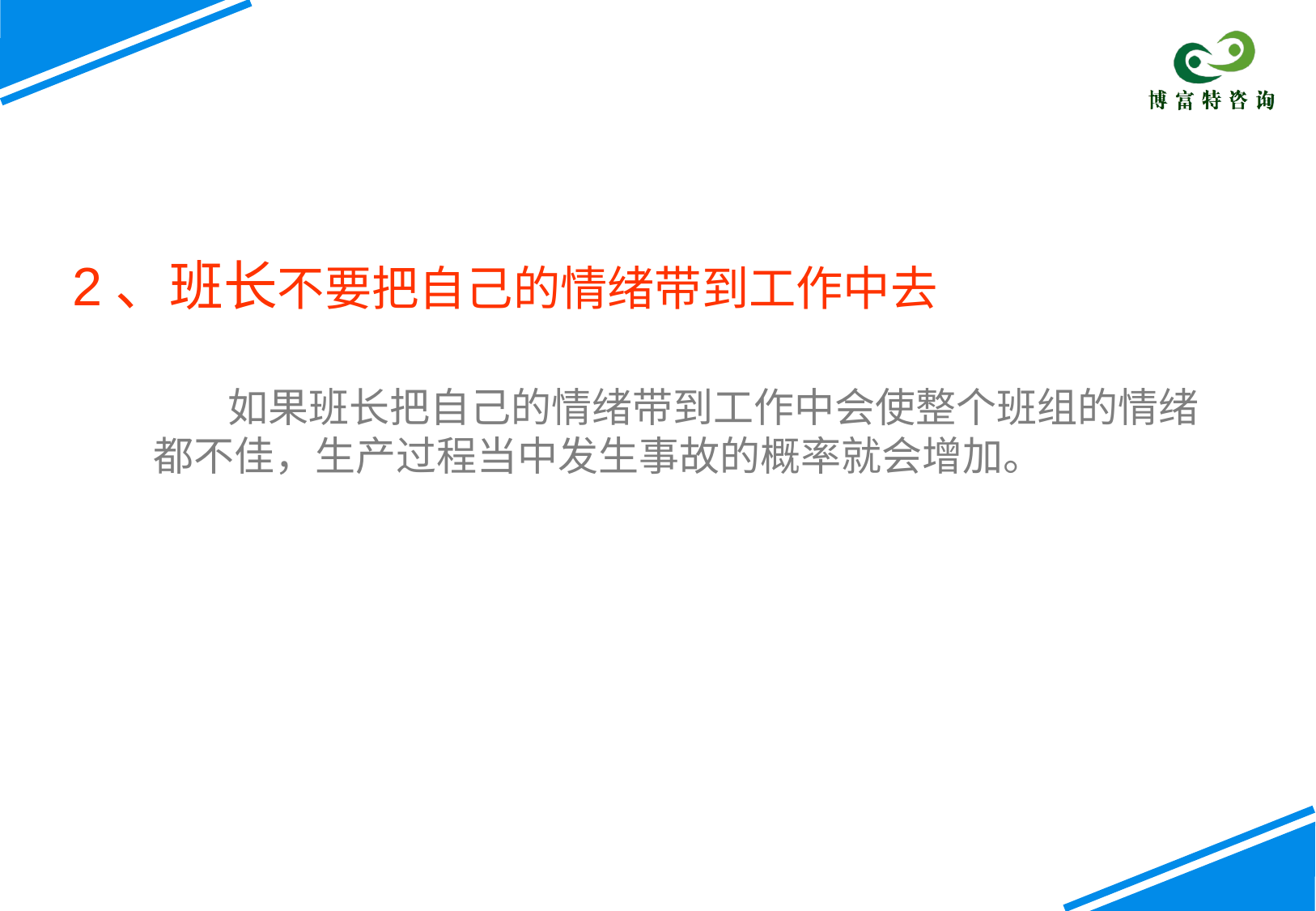

2、班长不要把自己的情绪带到工作中去

                如果班长把自己的情绪带到工作中会使整个班组的情绪都不佳，生产过程当中发生事故的概率就会增加。